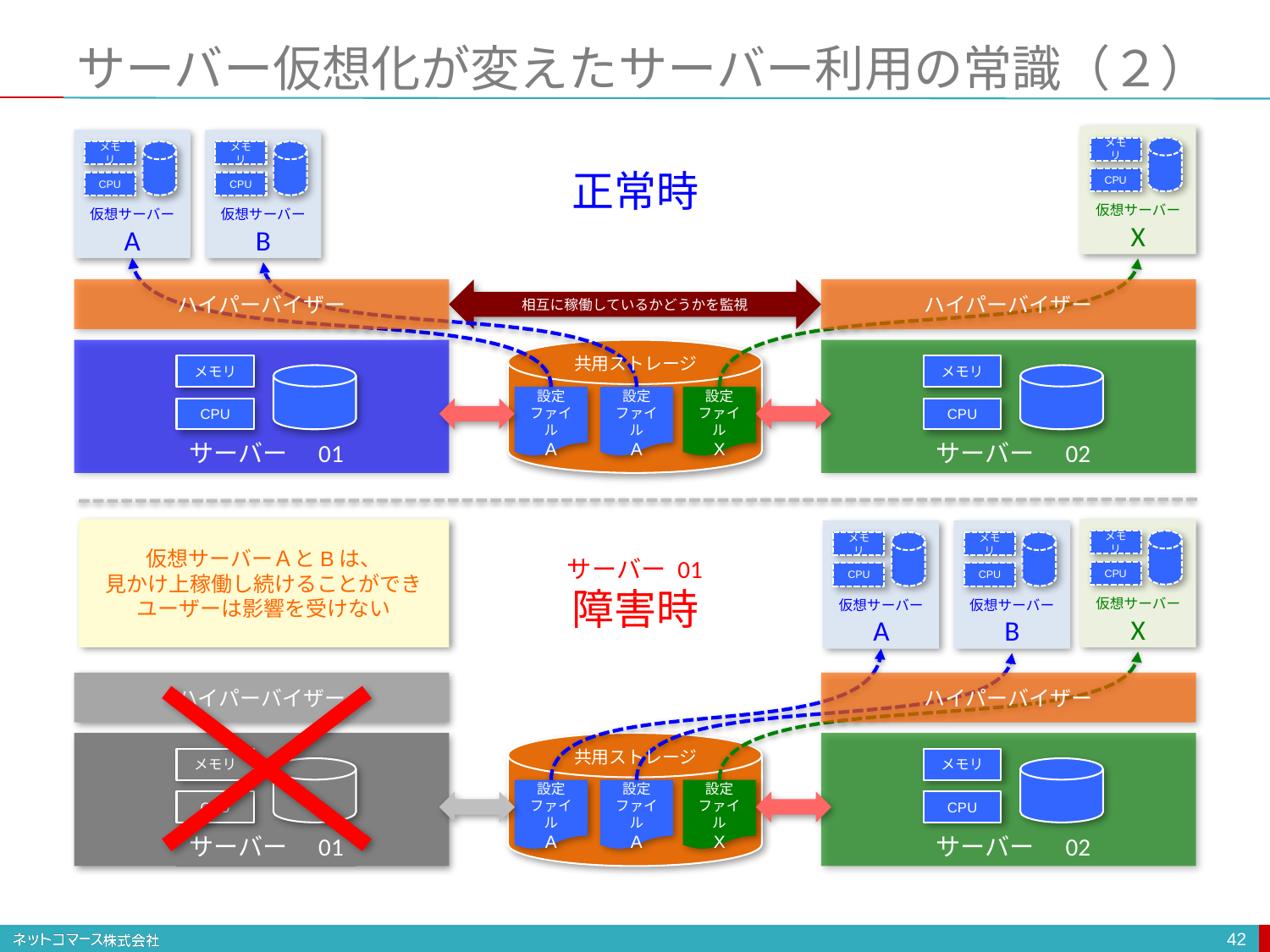

# サーバー仮想化が変えたサーバー利用の常識（２）

メモリ

メモリ

メモリ

正常時
CPU
CPU
CPU
仮想サーバー X
仮想サーバー A
仮想サーバー B
ハイパーバイザー
相互に稼働しているかどうかを監視
ハイパーバイザー

共用ストレージ
メモリ
メモリ

設定
ファイル
A

設定
ファイル
A

設定
ファイル
X

CPU
CPU
サーバー　01
サーバー　02
仮想サーバーＡとBは、
見かけ上稼働し続けることができ
ユーザーは影響を受けない

メモリ

メモリ

メモリ

サーバー 01
障害時
CPU
CPU
CPU
仮想サーバー X
仮想サーバー A
仮想サーバー B

ハイパーバイザー
ハイパーバイザー

共用ストレージ
メモリ
メモリ

設定
ファイル
A

設定
ファイル
A

設定
ファイル
X

CPU
CPU
サーバー　01
サーバー　02
42